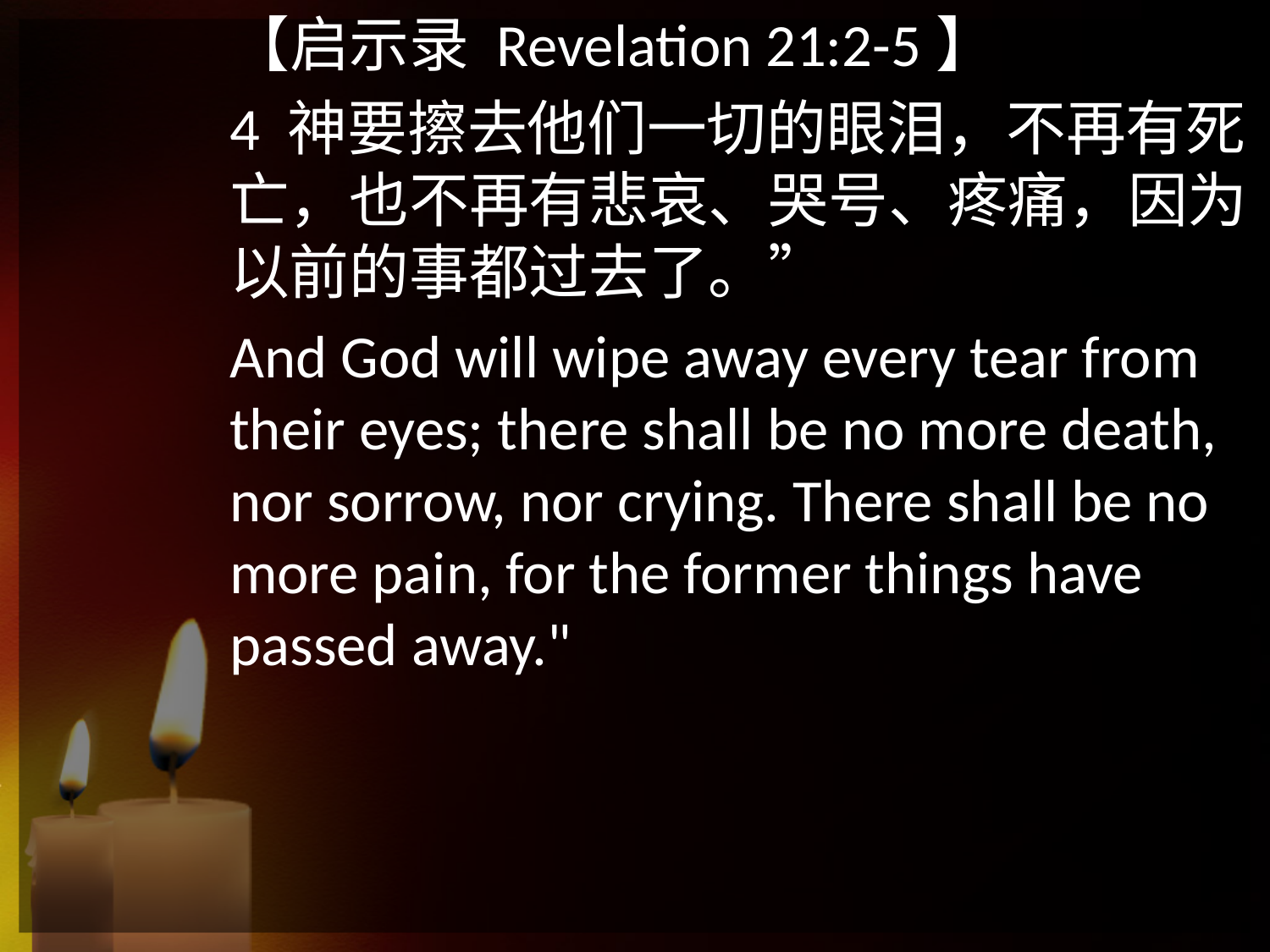

【启示录 Revelation 21:2-5】
4 神要擦去他们一切的眼泪，不再有死亡，也不再有悲哀、哭号、疼痛，因为以前的事都过去了。”
And God will wipe away every tear from their eyes; there shall be no more death, nor sorrow, nor crying. There shall be no more pain, for the former things have passed away."